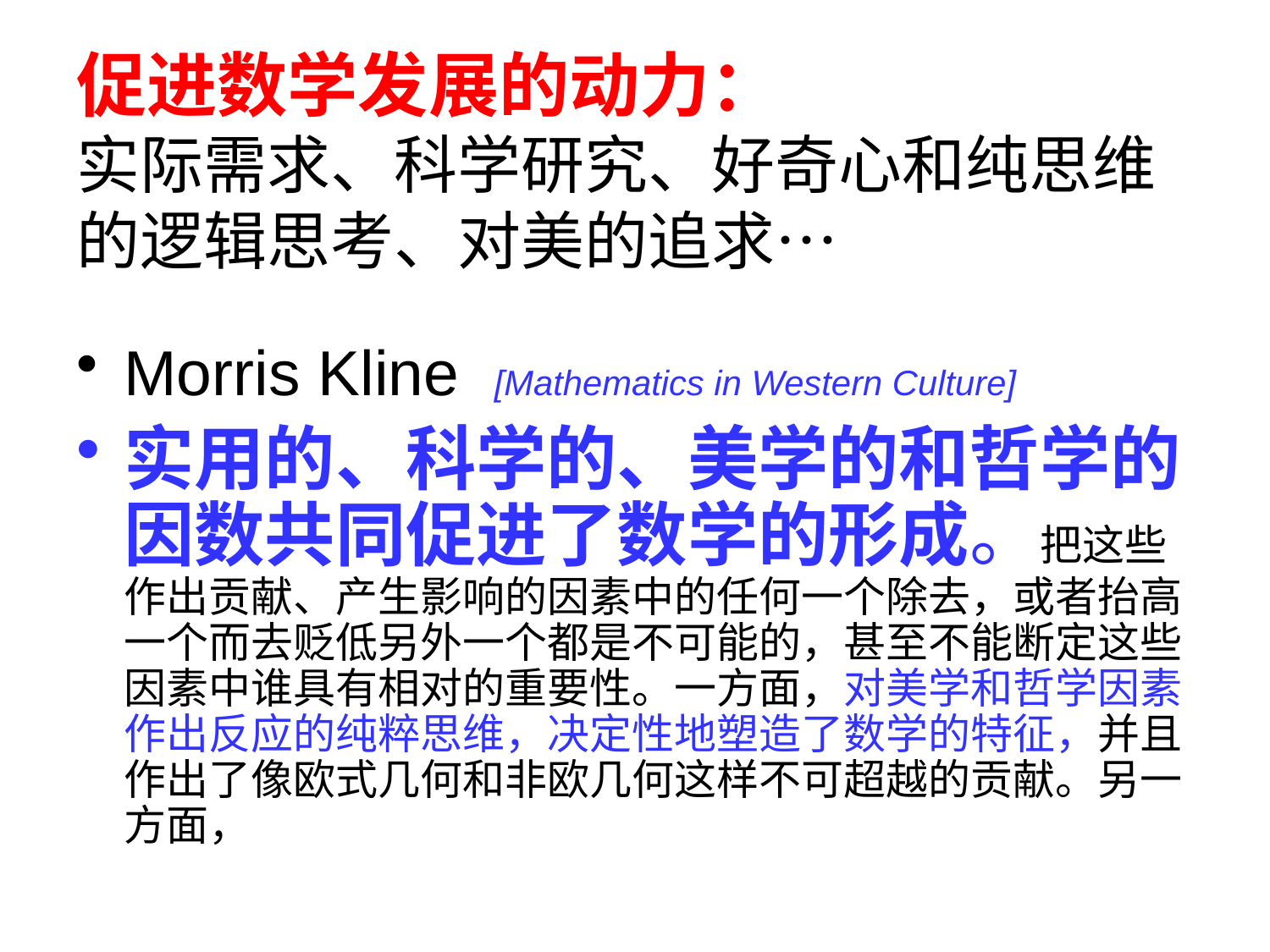

# 促进数学发展的动力： 实际需求、科学研究、好奇心和纯思维的逻辑思考、对美的追求…
Morris Kline  [Mathematics in Western Culture]
实用的、科学的、美学的和哲学的因数共同促进了数学的形成。把这些作出贡献、产生影响的因素中的任何一个除去，或者抬高一个而去贬低另外一个都是不可能的，甚至不能断定这些因素中谁具有相对的重要性。一方面，对美学和哲学因素作出反应的纯粹思维，决定性地塑造了数学的特征，并且作出了像欧式几何和非欧几何这样不可超越的贡献。另一方面，